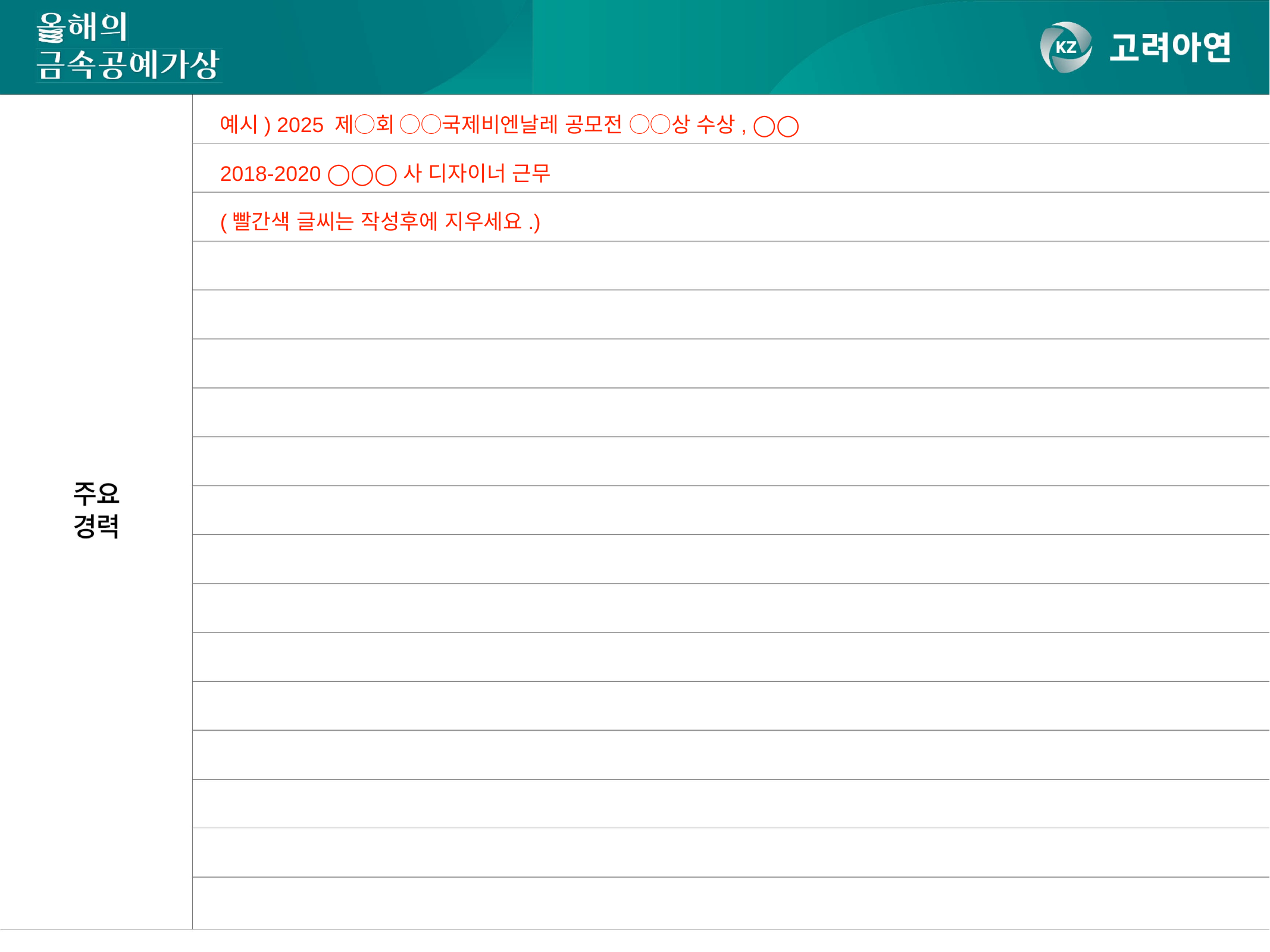

예시) 2025 제◯회 ◯◯국제비엔날레 공모전 ◯◯상 수상, ◯◯
2018-2020 ◯◯◯사 디자이너 근무
(빨간색 글씨는 작성후에 지우세요.)